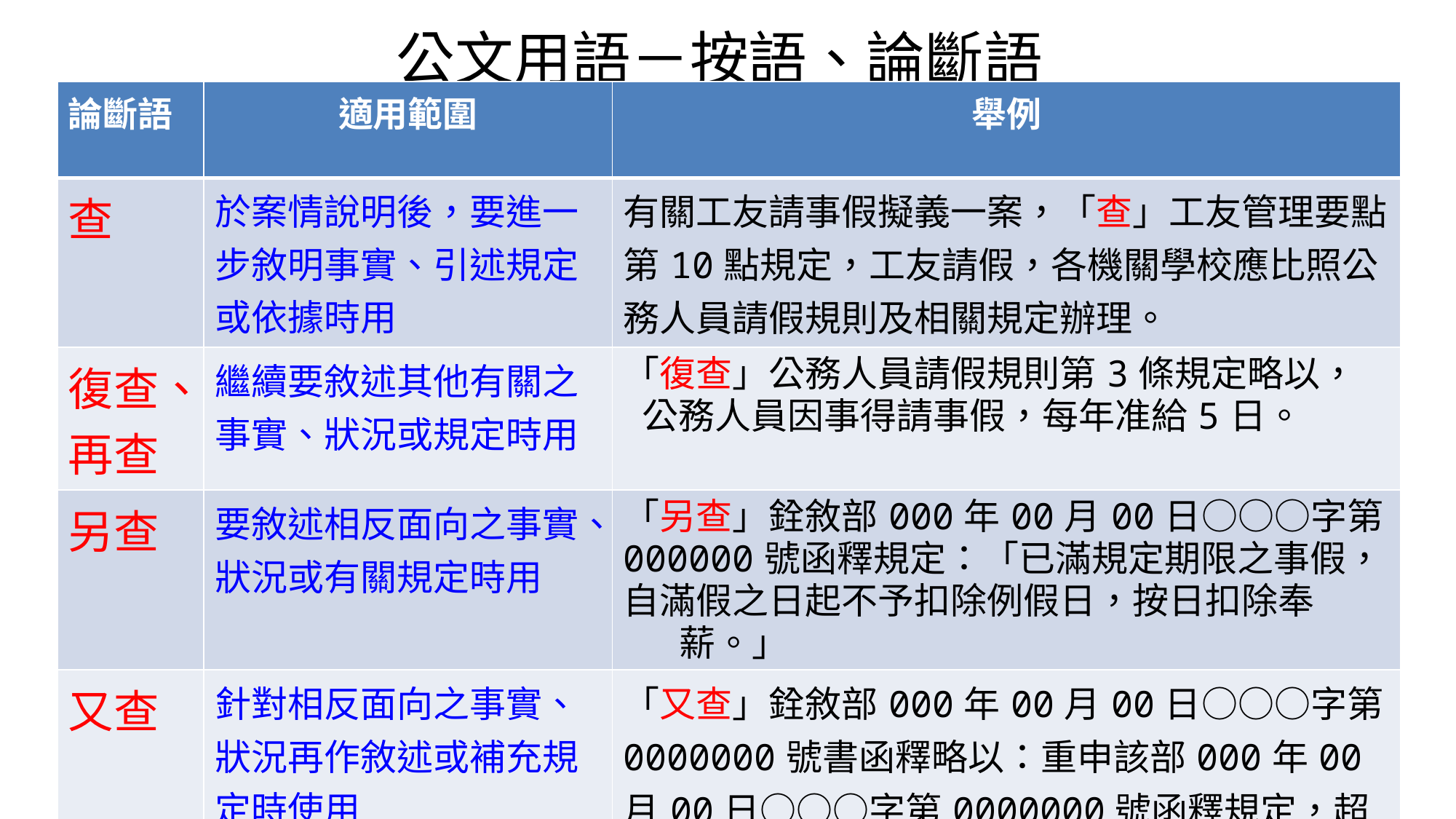

# 公文用語－按語、論斷語
| 論斷語 | 適用範圍 | 舉例 |
| --- | --- | --- |
| 查 | 於案情說明後，要進一步敘明事實、引述規定或依據時用 | 有關工友請事假擬義一案，「查」工友管理要點第10點規定，工友請假，各機關學校應比照公務人員請假規則及相關規定辦理。 |
| 復查、 再查 | 繼續要敘述其他有關之事實、狀況或規定時用 | 「復查」公務人員請假規則第3條規定略以， 公務人員因事得請事假，每年准給5日。 |
| 另查 | 要敘述相反面向之事實、狀況或有關規定時用 | 「另查」銓敘部000年00月00日○○○字第 000000號函釋規定：「已滿規定期限之事假， 自滿假之日起不予扣除例假日，按日扣除奉薪。」 |
| 又查 | 針對相反面向之事實、狀況再作敘述或補充規定時使用 | 「又查」銓敘部000年00月00日○○○字第0000000號書函釋略以：重申該部000年00月00日○○○字第0000000號函釋規定，超過規定期限之事假，公務人員請假規則雖無規定一定之期限，但機關長官得視請假事實予以核定。 |